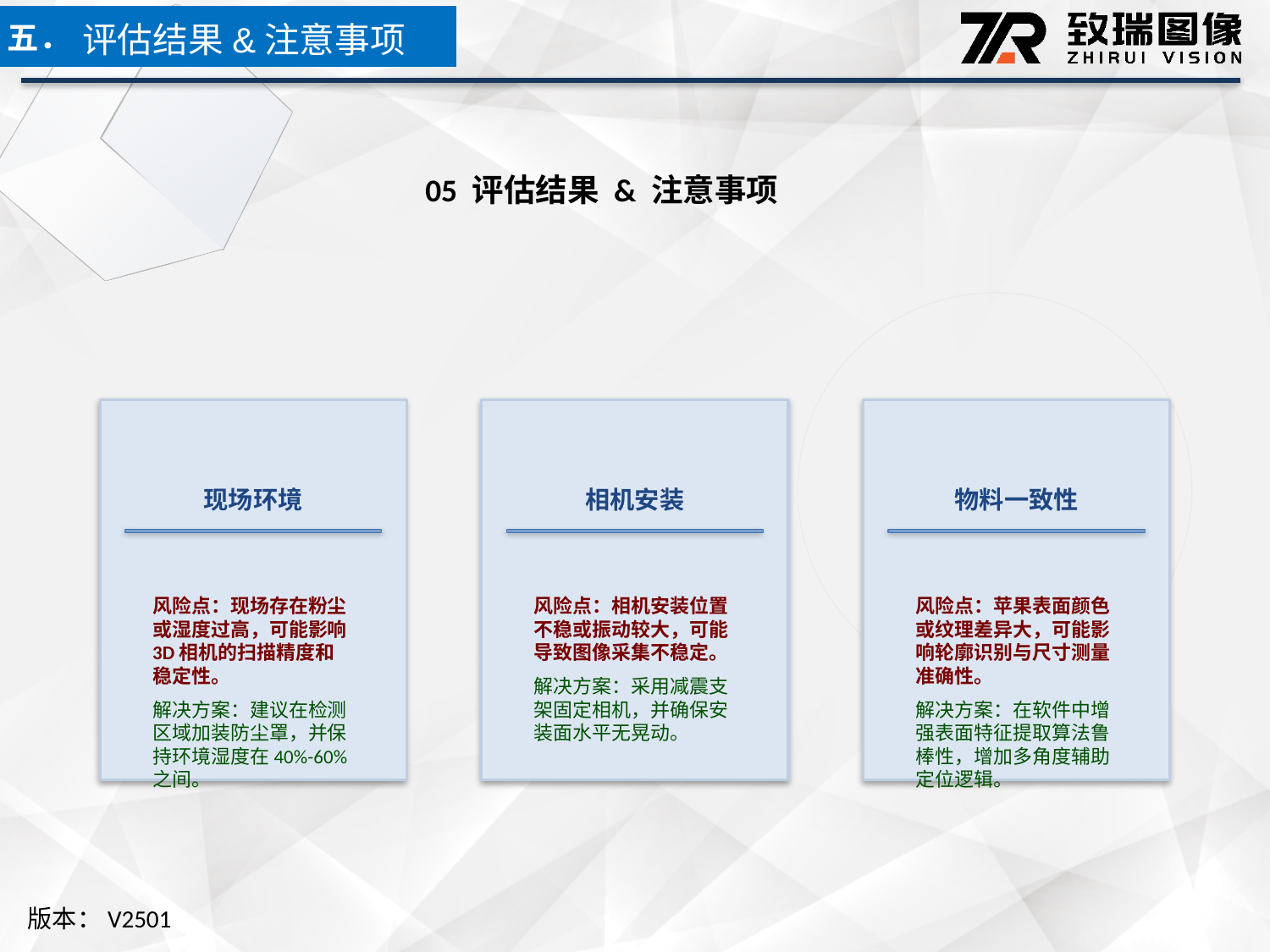

五．
评估结果&注意事项

05 评估结果 & 注意事项

现场环境

相机安装

物料一致性

风险点：现场存在粉尘或湿度过高，可能影响3D相机的扫描精度和稳定性。
解决方案：建议在检测区域加装防尘罩，并保持环境湿度在40%-60%之间。

风险点：相机安装位置不稳或振动较大，可能导致图像采集不稳定。
解决方案：采用减震支架固定相机，并确保安装面水平无晃动。

风险点：苹果表面颜色或纹理差异大，可能影响轮廓识别与尺寸测量准确性。
解决方案：在软件中增强表面特征提取算法鲁棒性，增加多角度辅助定位逻辑。